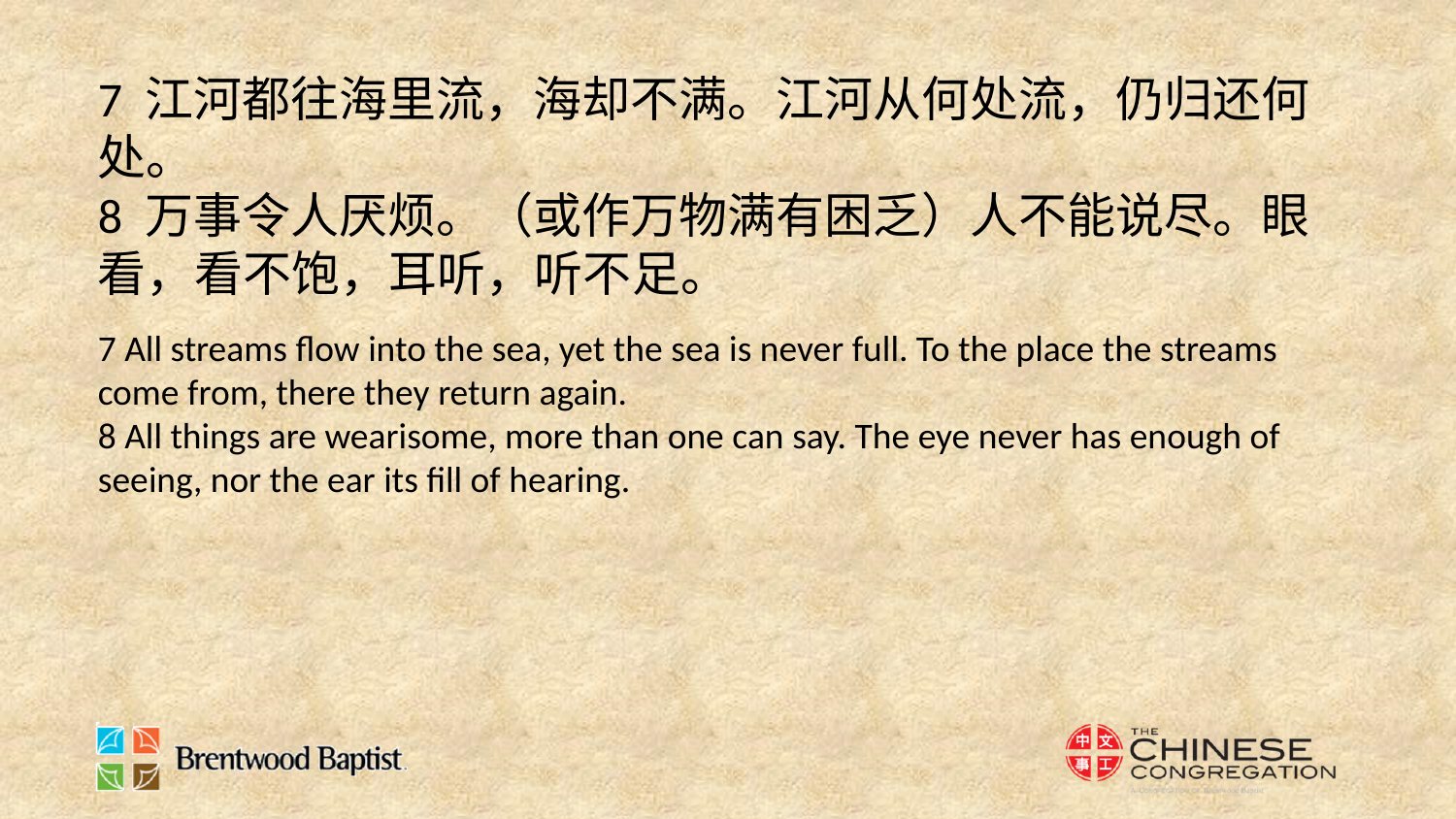

7 江河都往海里流，海却不满。江河从何处流，仍归还何处。
8 万事令人厌烦。（或作万物满有困乏）人不能说尽。眼看，看不饱，耳听，听不足。

7 All streams flow into the sea, yet the sea is never full. To the place the streams come from, there they return again.
8 All things are wearisome, more than one can say. The eye never has enough of seeing, nor the ear its fill of hearing.